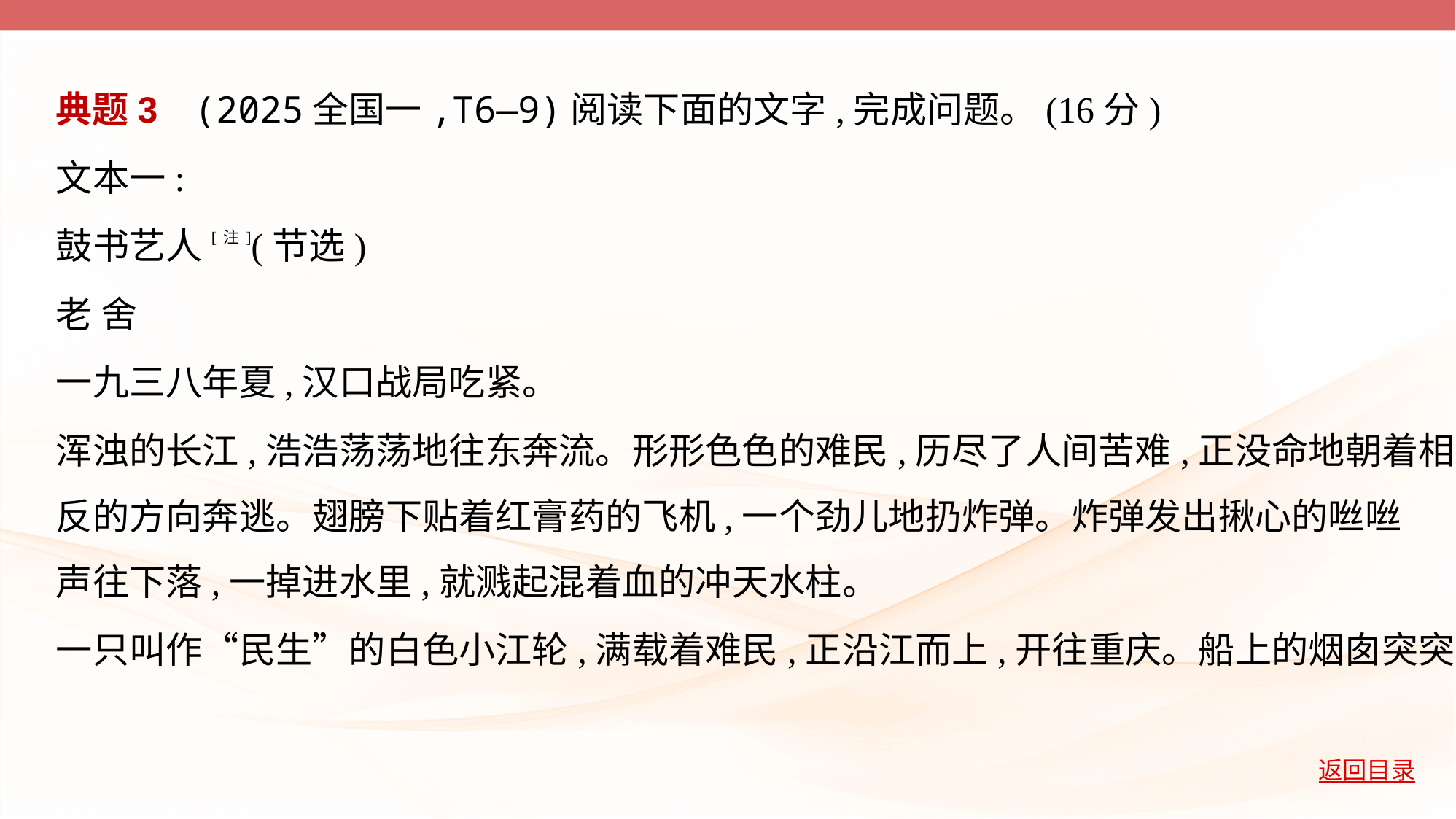

典题3    (2025全国一,T6—9)阅读下面的文字,完成问题。(16分)
文本一:
鼓书艺人[注](节选)
老 舍
一九三八年夏,汉口战局吃紧。
浑浊的长江,浩浩荡荡地往东奔流。形形色色的难民,历尽了人间苦难,正没命地朝着相
反的方向奔逃。翅膀下贴着红膏药的飞机,一个劲儿地扔炸弹。炸弹发出揪心的咝咝
声往下落,一掉进水里,就溅起混着血的冲天水柱。
一只叫作“民生”的白色小江轮,满载着难民,正沿江而上,开往重庆。船上的烟囱突突